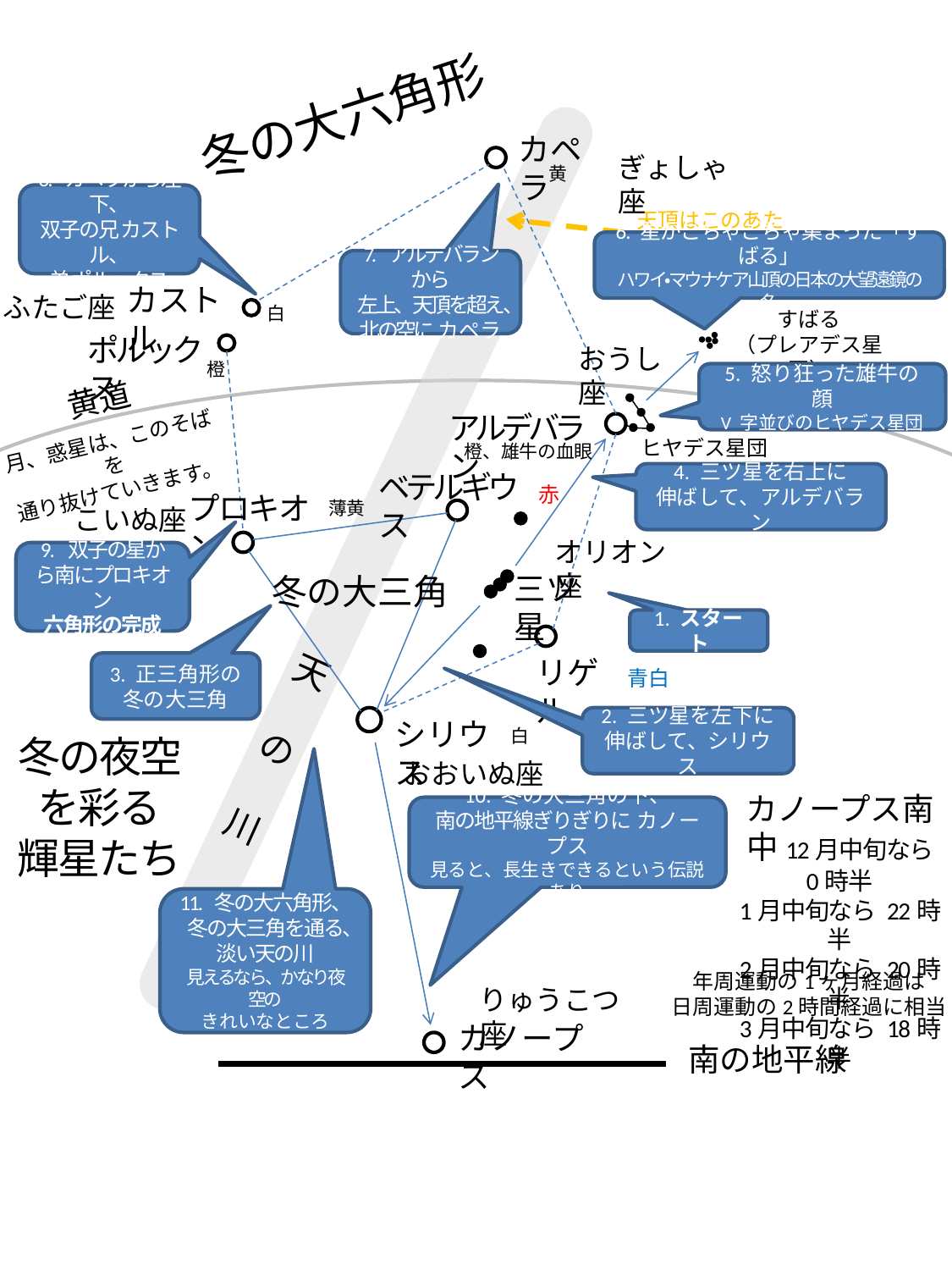

冬の大六角形
カペラ
ぎょしゃ座

黄
8.  カペラから左下、
双子の兄 カストル、
弟 ポルックス
天頂はこのあたり
6. 星がごちゃごちゃ集まった「すばる」
ハワイ・マウナケア山頂の日本の大望遠鏡の名
7.  アルデバランから
左上、天頂を超え、
北の空に  カペラ
カストル
ふたご座
白
すばる
（プレアデス星団）

ポルックス

おうし座

橙
5. 怒り狂った雄牛の顔
V 字並びのヒヤデス星団
黄道
月、惑星は、このそばを
通り抜けていきます。

アルデバラン

ヒヤデス星団
橙、雄牛の血眼
ベテルギウス
4. 三ツ星を右上に
伸ばして、アルデバラン
赤
プロキオン
薄黄
こいぬ座

オリオン座

9.  双子の星から南にプロキオン
六角形の完成
三ツ星
冬の大三角

1. スタート

天

の

川

リゲル
3. 正三角形の
冬の大三角

青白

2. 三ツ星を左下に
伸ばして、シリウス
シリウス
白
冬の夜空を彩る
輝星たち
おおいぬ座
カノープス南中12月中旬なら 0時半
1月中旬なら 22時半
2月中旬なら 20時半
3月中旬なら 18時半
10. 冬の大三角の下、
南の地平線ぎりぎりに  カノープス
見ると、長生きできるという伝説あり
11.  冬の大六角形、冬の大三角を通る、淡い天の川
見えるなら、かなり夜空の
きれいなところ
年周運動の1ヶ月経過は
日周運動の2時間経過に相当
りゅうこつ座
カノープス

南の地平線